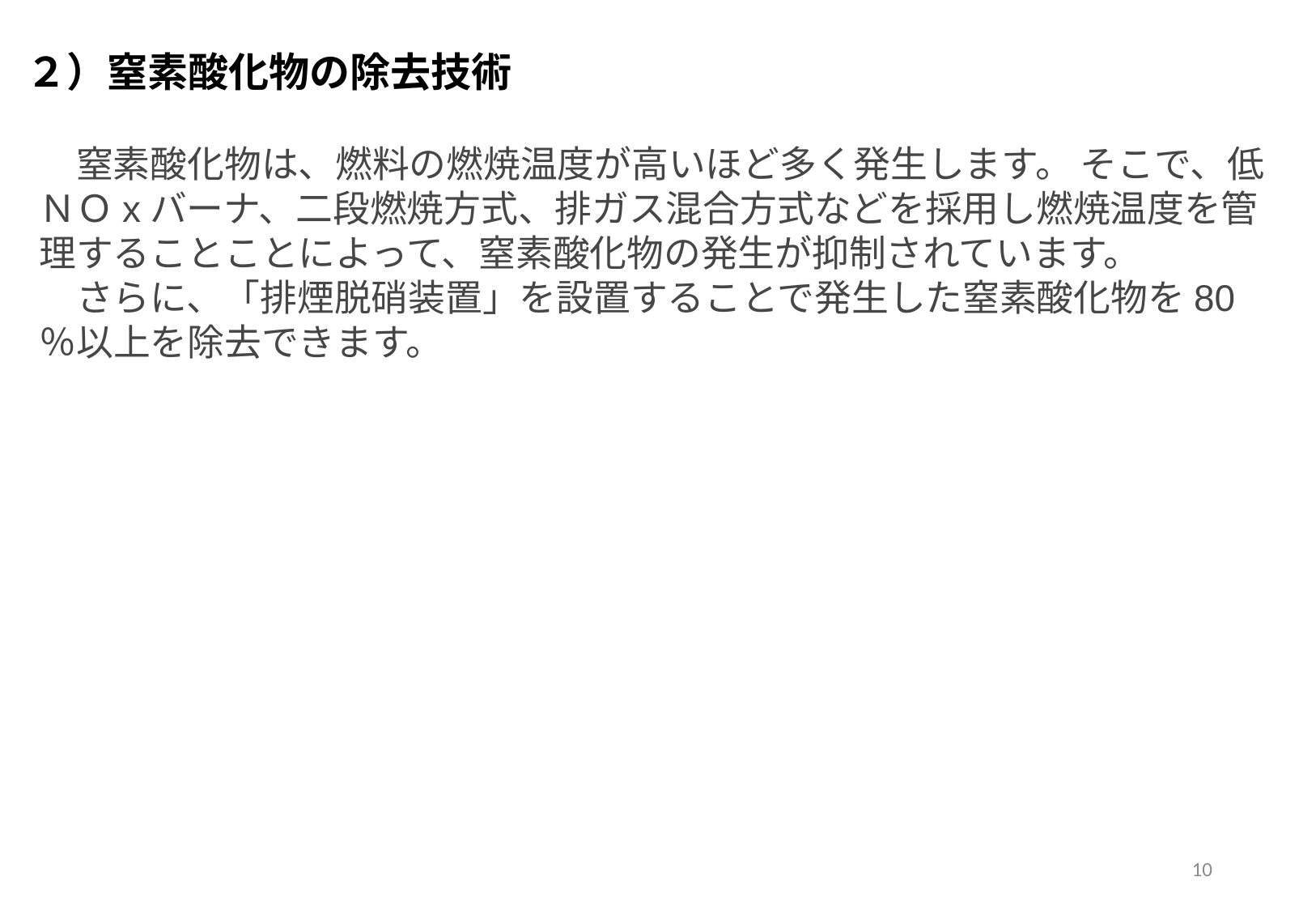

２）窒素酸化物の除去技術
　窒素酸化物は、燃料の燃焼温度が高いほど多く発生します。 そこで、低ＮＯxバーナ、二段燃焼方式、排ガス混合方式などを採用し燃焼温度を管理することことによって、窒素酸化物の発生が抑制されています。
　さらに、「排煙脱硝装置」を設置することで発生した窒素酸化物を80 ％以上を除去できます。
10